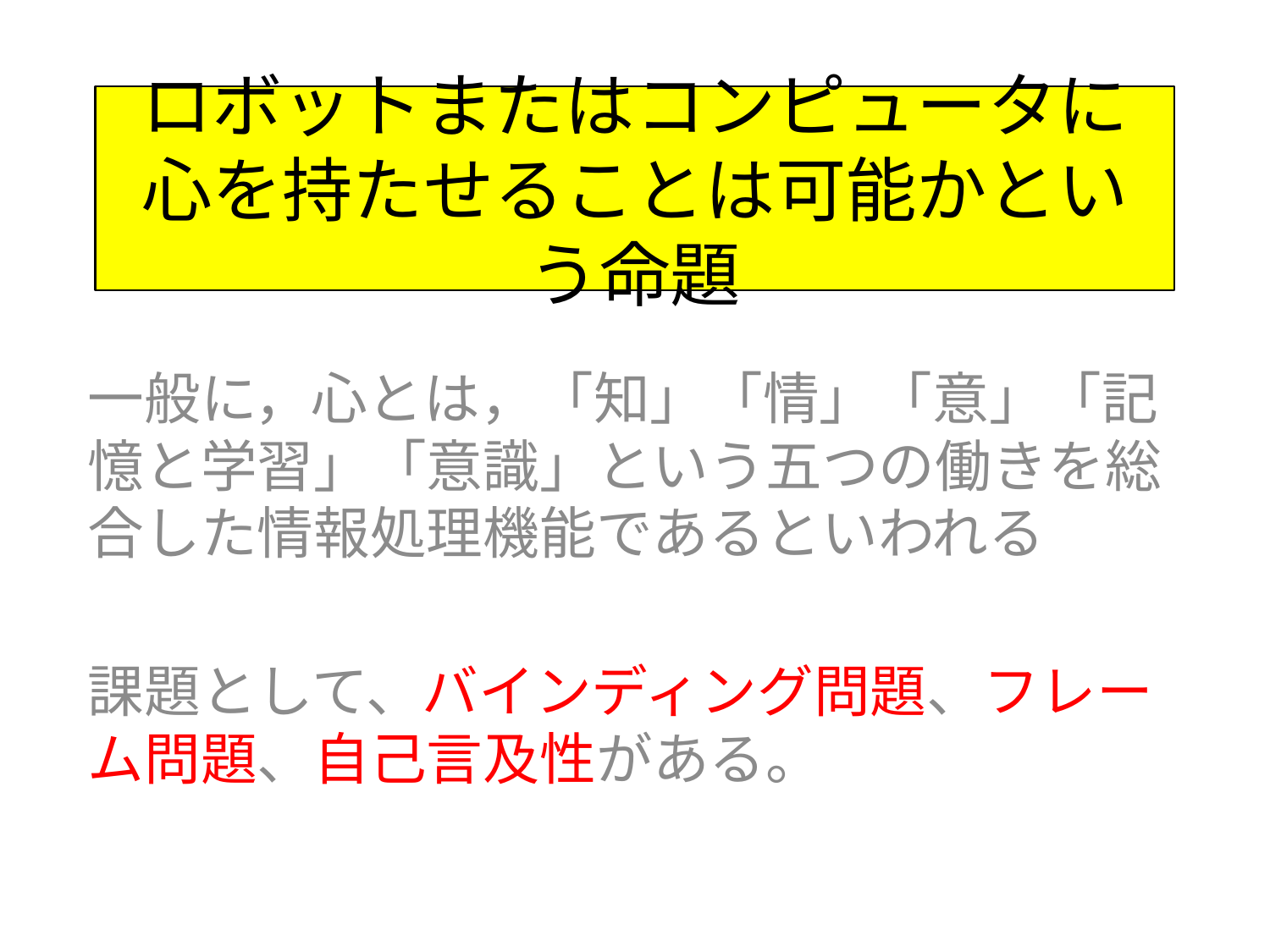

# ロボットまたはコンピュータに心を持たせることは可能かという命題
一般に，心とは，「知」「情」「意」「記憶と学習」「意識」という五つの働きを総合した情報処理機能であるといわれる

課題として、バインディング問題、フレーム問題、自己言及性がある。